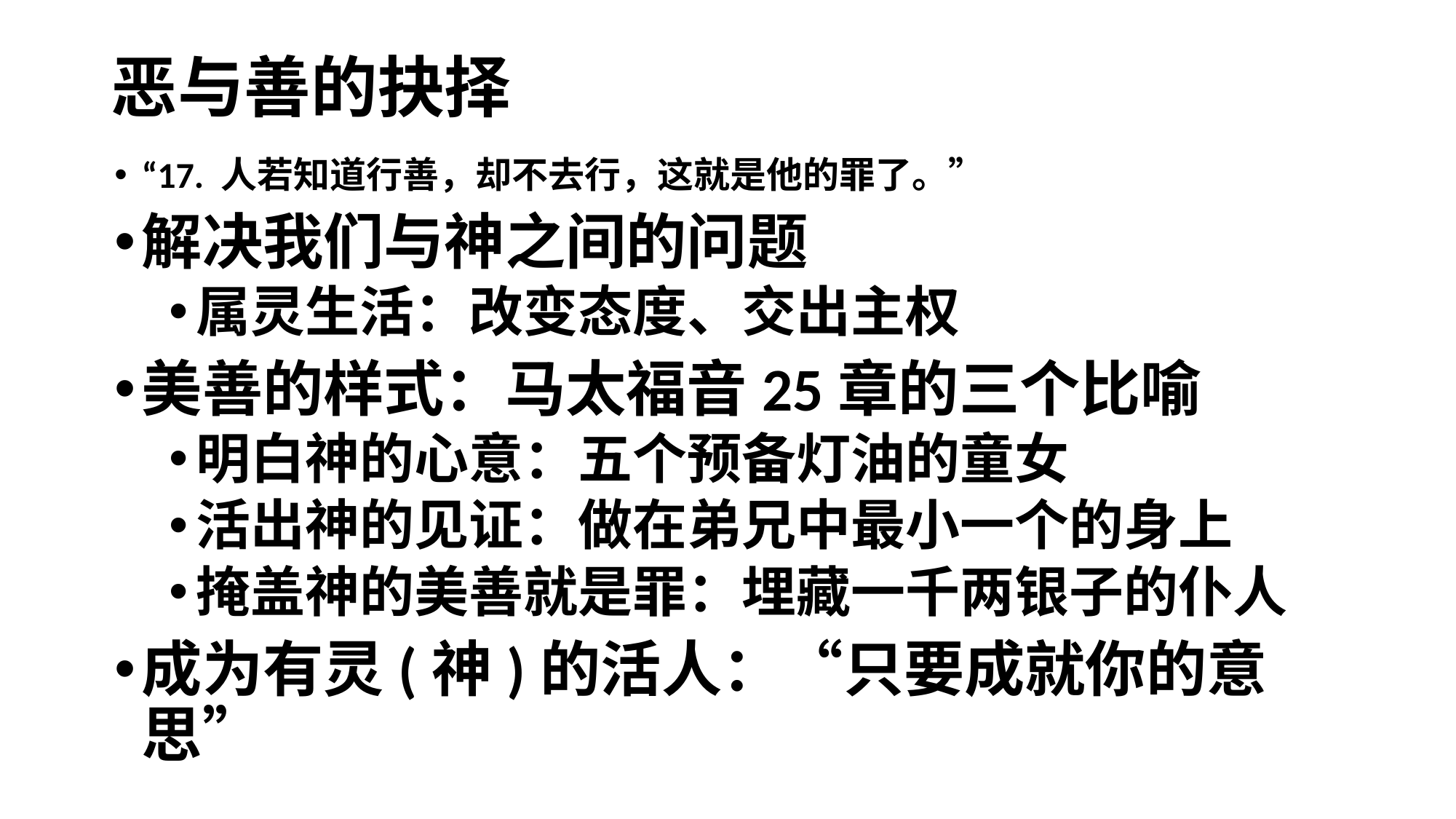

# 恶与善的抉择
“17. 人若知道行善，却不去行，这就是他的罪了。”
解决我们与神之间的问题
属灵生活：改变态度、交出主权
美善的样式：马太福音25章的三个比喻
明白神的心意：五个预备灯油的童女
活出神的见证：做在弟兄中最小一个的身上
掩盖神的美善就是罪：埋藏一千两银子的仆人
成为有灵(神)的活人：“只要成就你的意思”